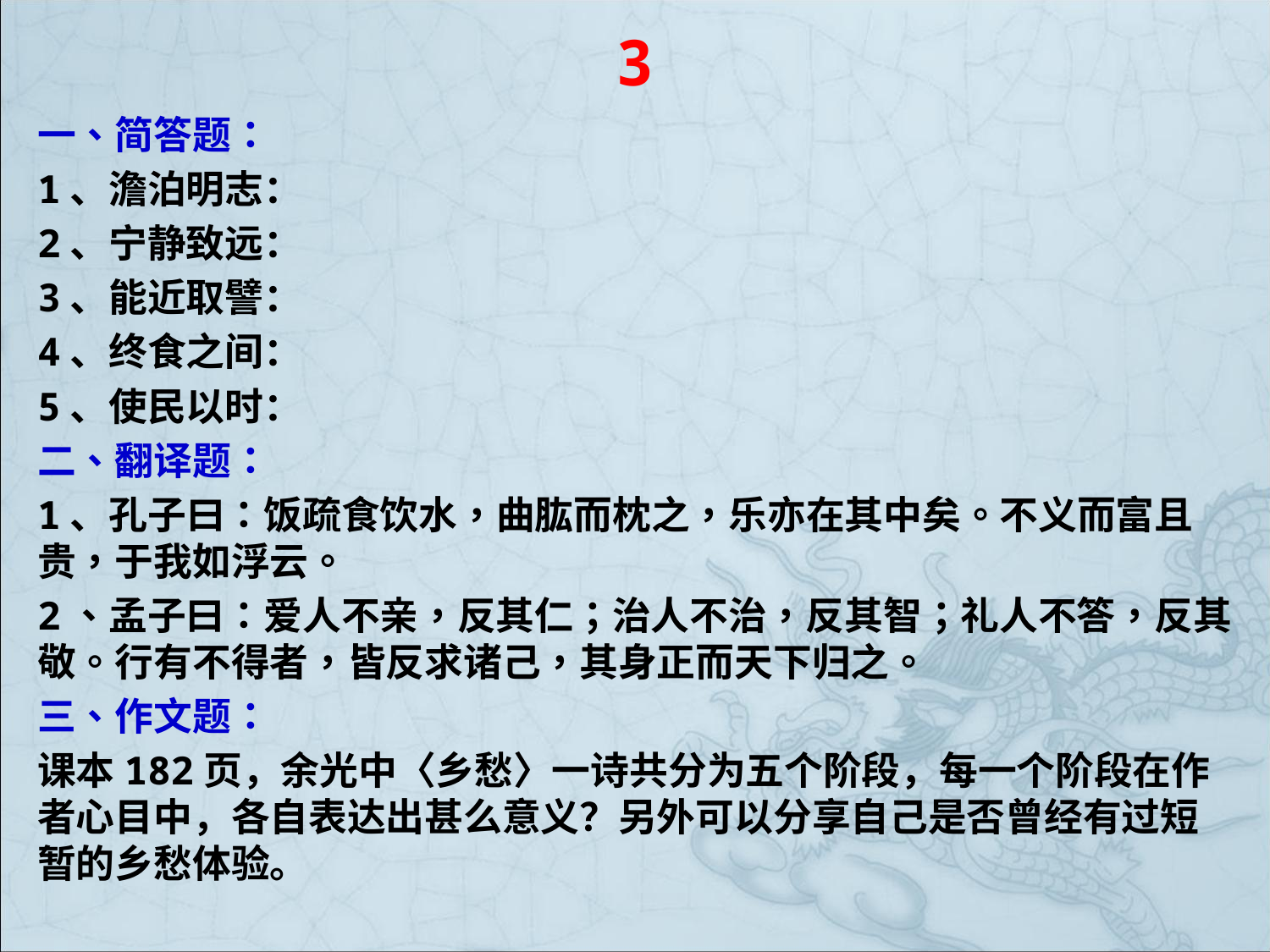

3
一、简答题：
1、澹泊明志：
2、宁静致远：
3、能近取譬：
4、终食之间：
5、使民以时：
二、翻译题：
1、孔子曰：饭疏食饮水，曲肱而枕之，乐亦在其中矣。不义而富且贵，于我如浮云。
2、孟子曰：爱人不亲，反其仁；治人不治，反其智；礼人不答，反其敬。行有不得者，皆反求诸己，其身正而天下归之。
三、作文题：
课本182页，余光中〈乡愁〉一诗共分为五个阶段，每一个阶段在作者心目中，各自表达出甚么意义？另外可以分享自己是否曾经有过短暂的乡愁体验。